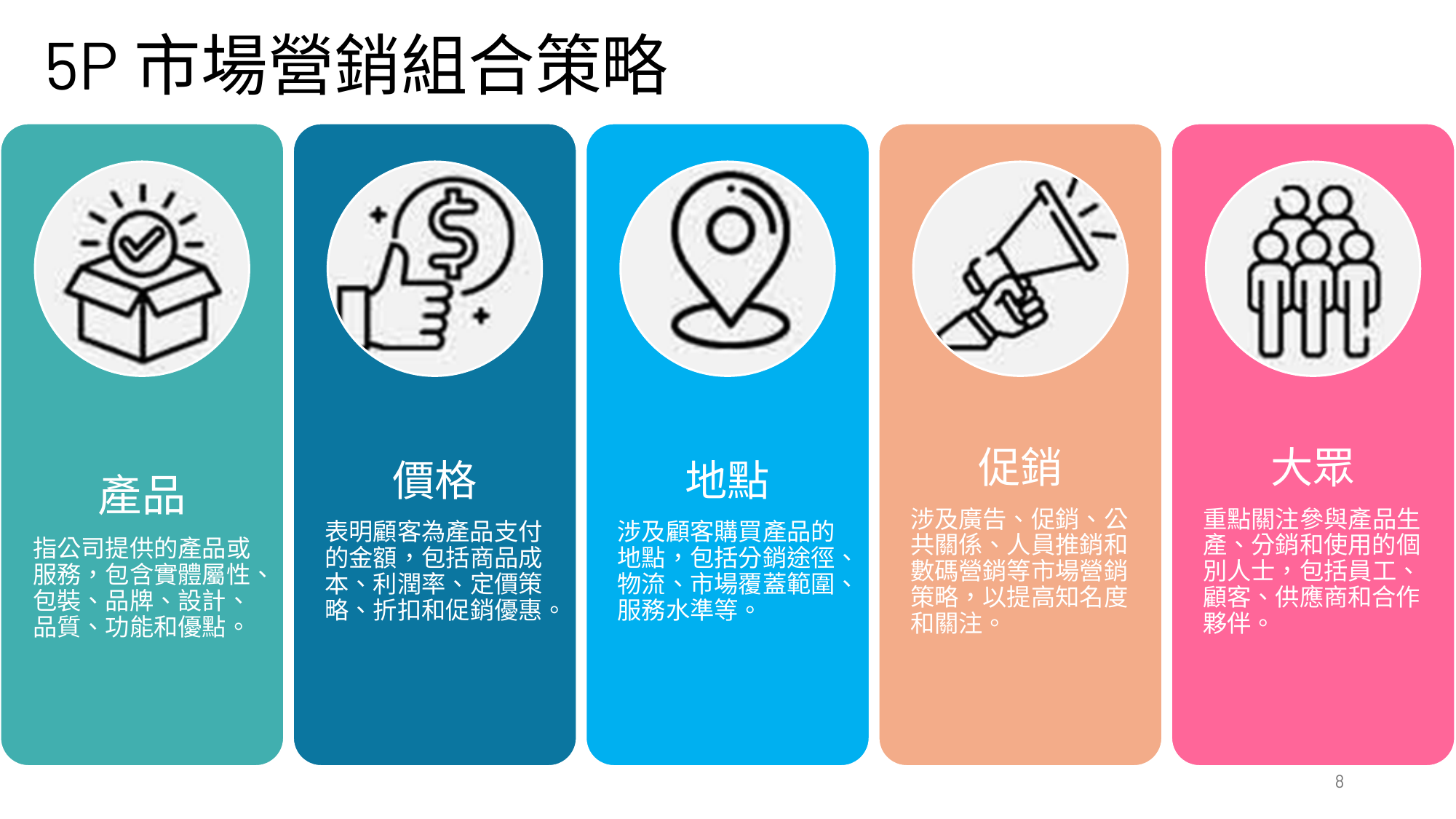

5P市場營銷組合策略

產品
指公司提供的產品或服務，包含實體屬性、包裝、品牌、設計、品質、功能和優點。

價格
表明顧客為產品支付的金額，包括商品成本、利潤率、定價策略、折扣和促銷優惠。

地點
涉及顧客購買產品的地點，包括分銷途徑、物流、市場覆蓋範圍、服務水準等。

促銷
涉及廣告、促銷、公共關係、人員推銷和數碼營銷等市場營銷策略，以提高知名度和關注。

大眾
重點關注參與產品生產、分銷和使用的個別人士，包括員工、顧客、供應商和合作夥伴。
8